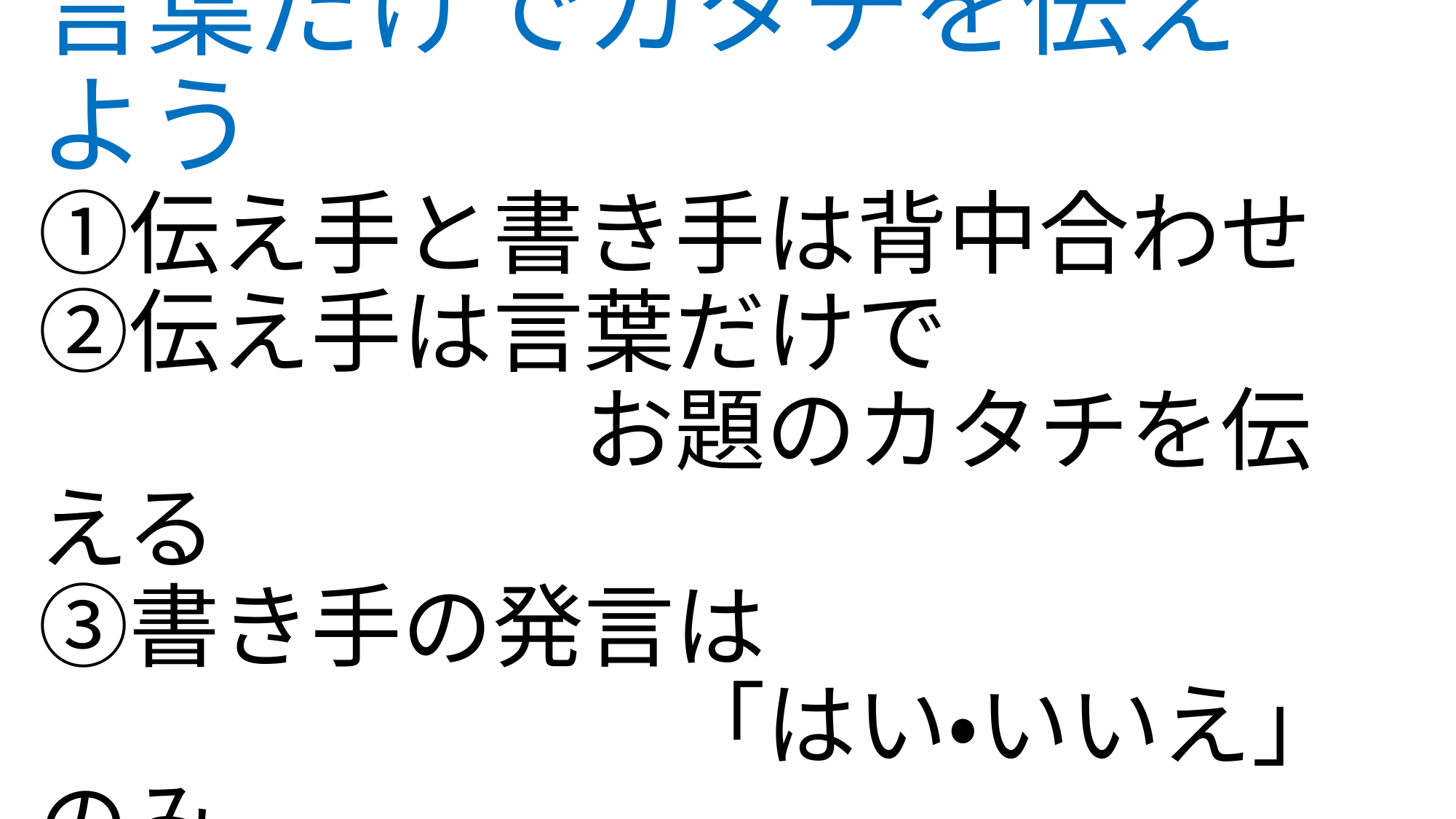

# 言葉だけでカタチを伝えよう ①伝え手と書き手は背中合わせ ②伝え手は言葉だけで 　　　　　　お題のカタチを伝える ③書き手の発言は 　　　　　　　「はい・いいえ」のみ